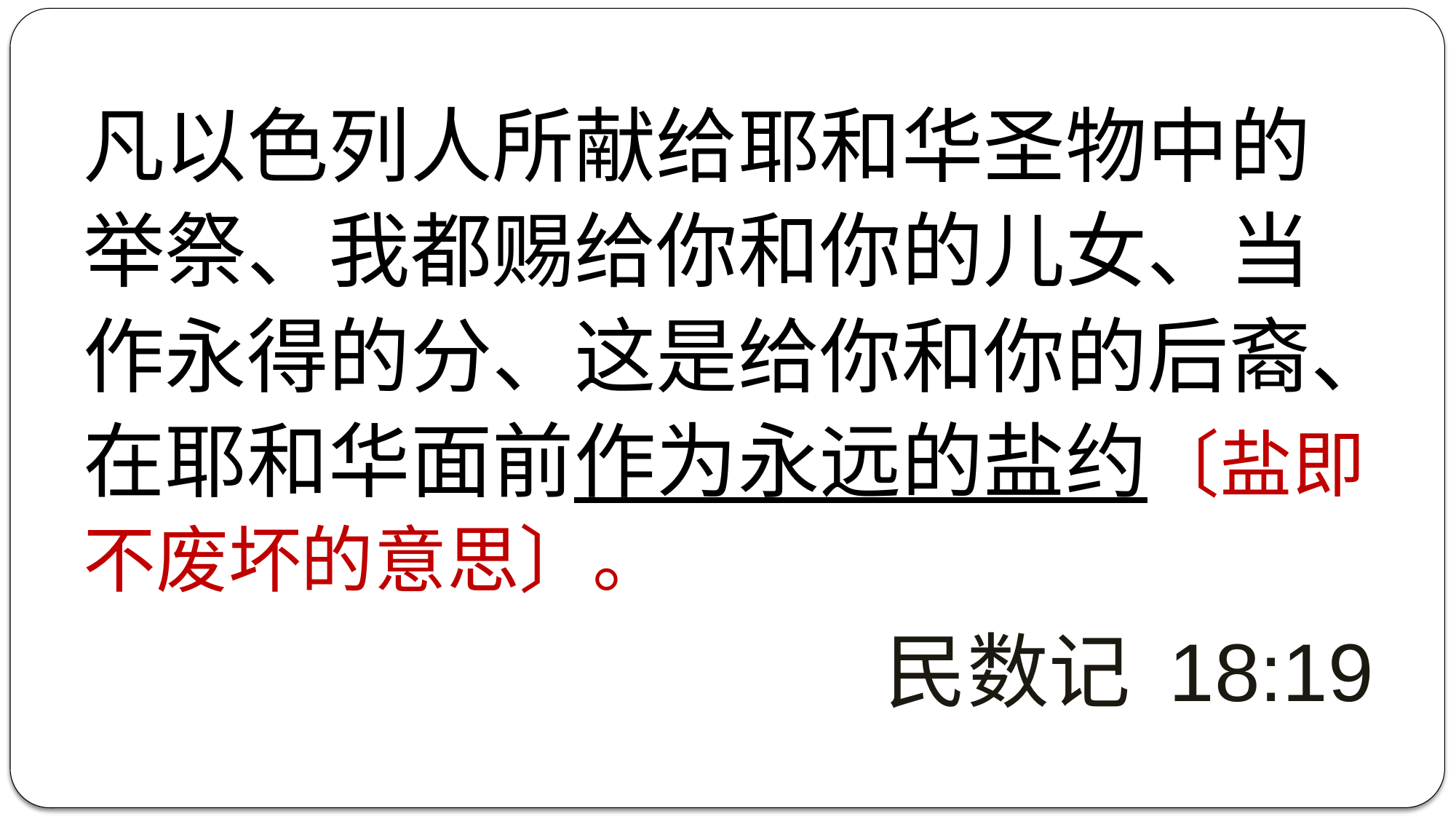

凡以色列人所献给耶和华圣物中的举祭、我都赐给你和你的儿女、当作永得的分、这是给你和你的后裔、在耶和华面前作为永远的盐约〔盐即不废坏的意思〕。
民数记 18:19